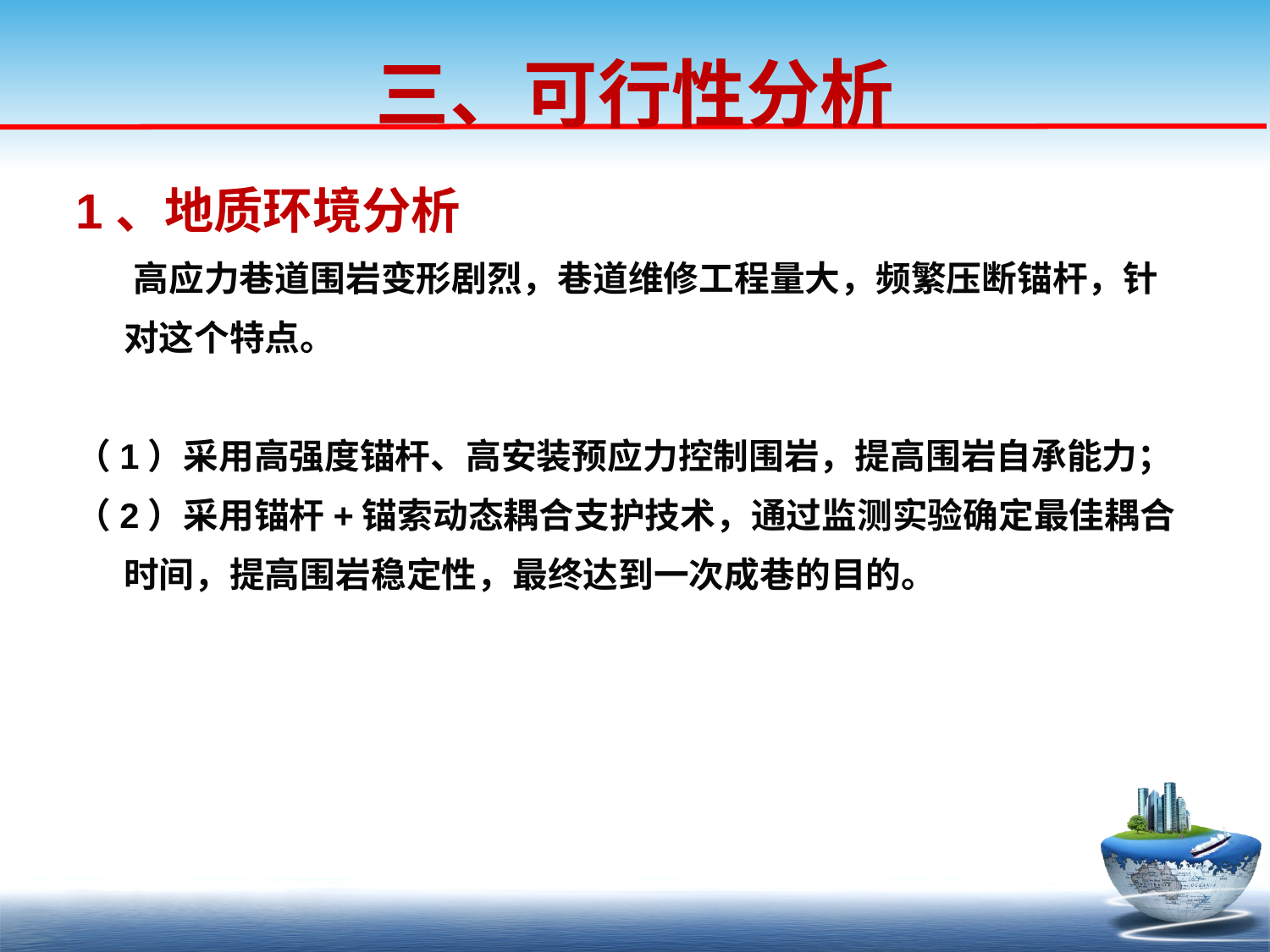

# 三、可行性分析
1、地质环境分析
        高应力巷道围岩变形剧烈，巷道维修工程量大，频繁压断锚杆，针对这个特点。

（1）采用高强度锚杆、高安装预应力控制围岩，提高围岩自承能力；
（2）采用锚杆+锚索动态耦合支护技术，通过监测实验确定最佳耦合时间，提高围岩稳定性，最终达到一次成巷的目的。